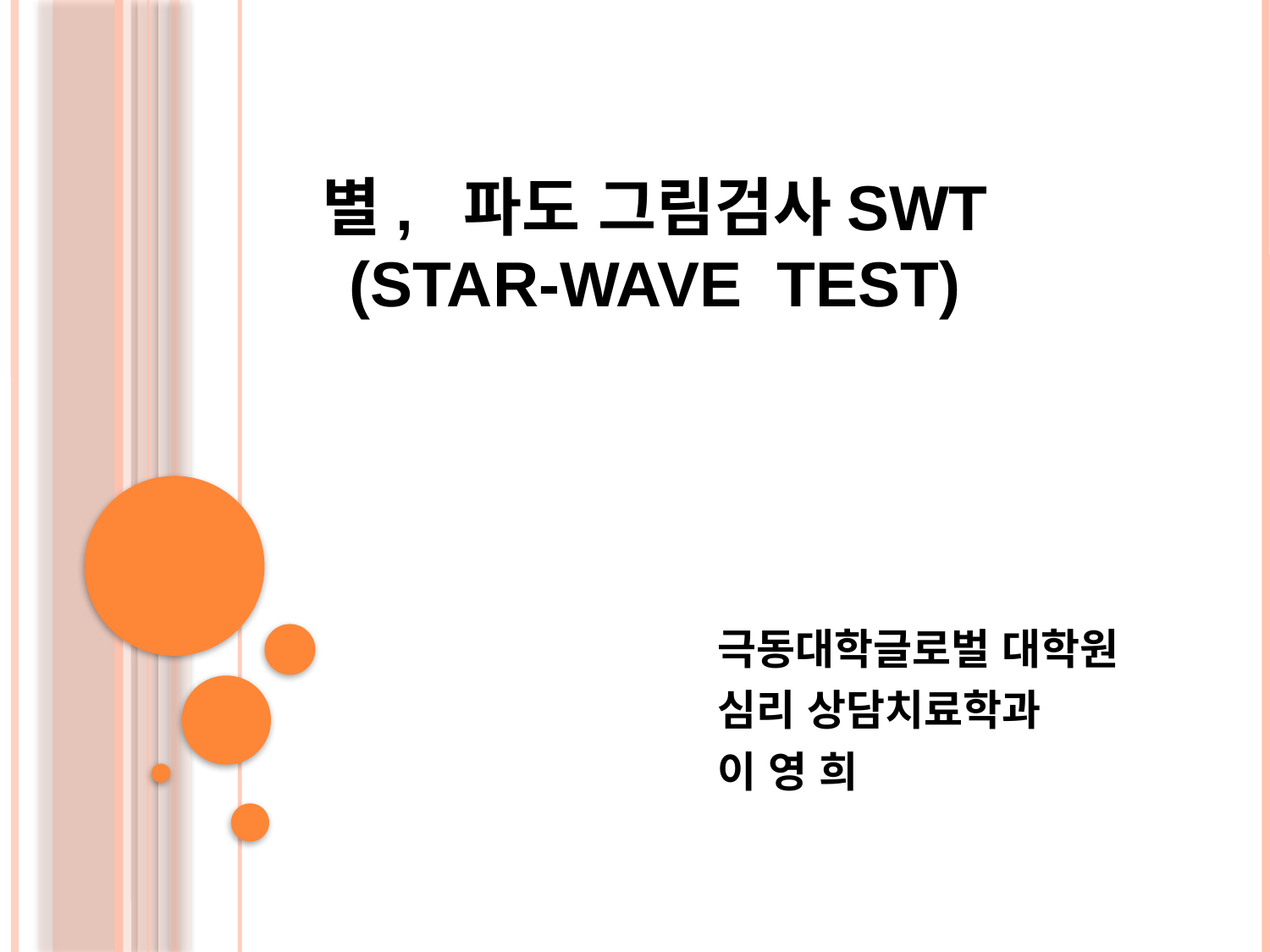

# 별,  파도 그림검사SWT (Star-wave  test)
극동대학글로벌 대학원
심리 상담치료학과
이 영 희